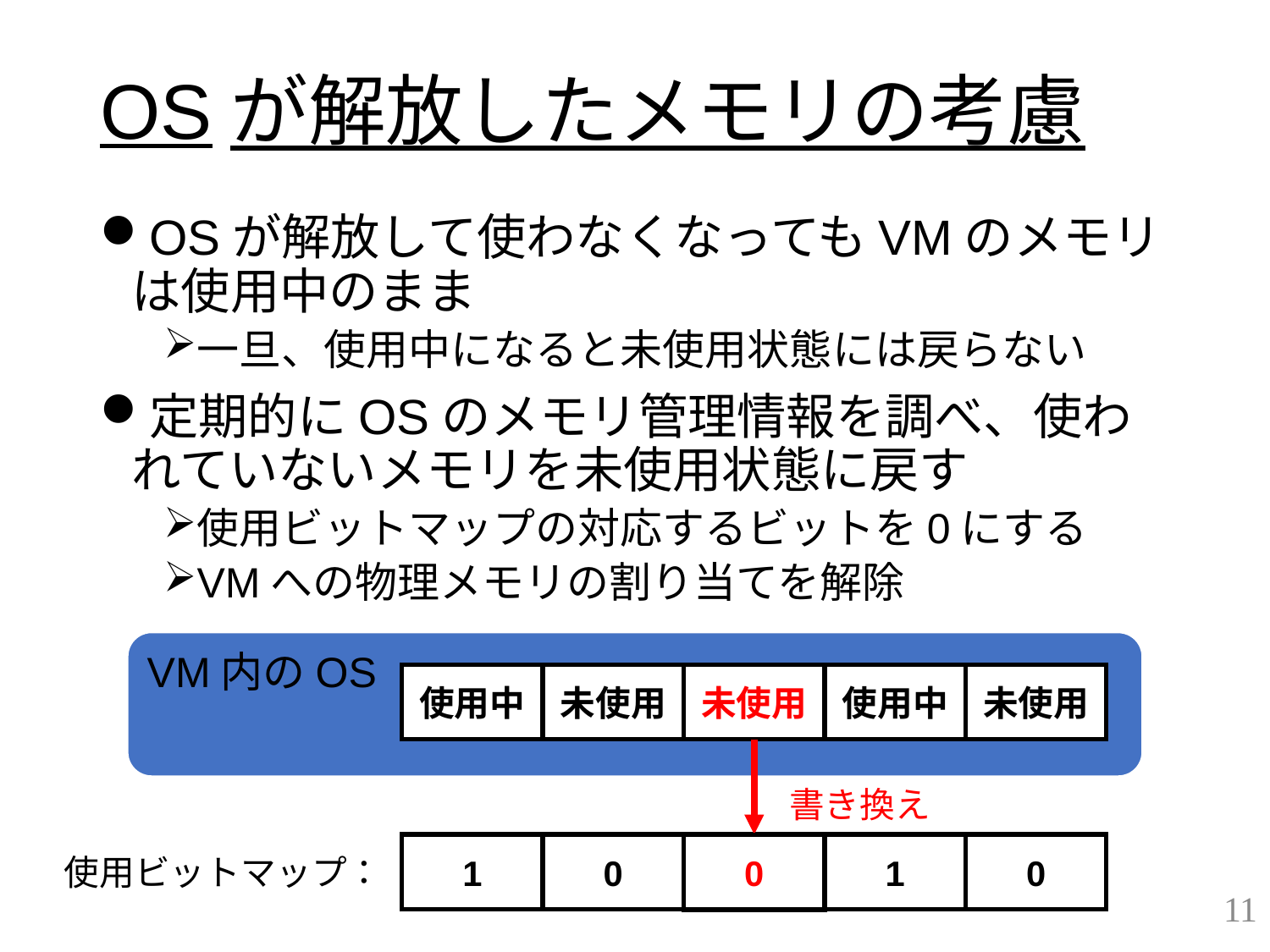

# OSが解放したメモリの考慮
OSが解放して使わなくなってもVMのメモリは使用中のまま
一旦、使用中になると未使用状態には戻らない
定期的にOSのメモリ管理情報を調べ、使われていないメモリを未使用状態に戻す
使用ビットマップの対応するビットを0にする
VMへの物理メモリの割り当てを解除

VM内のOS
使用中
未使用
未使用
使用中
未使用
書き換え
1
0
1
1
0
0
使用ビットマップ：
11